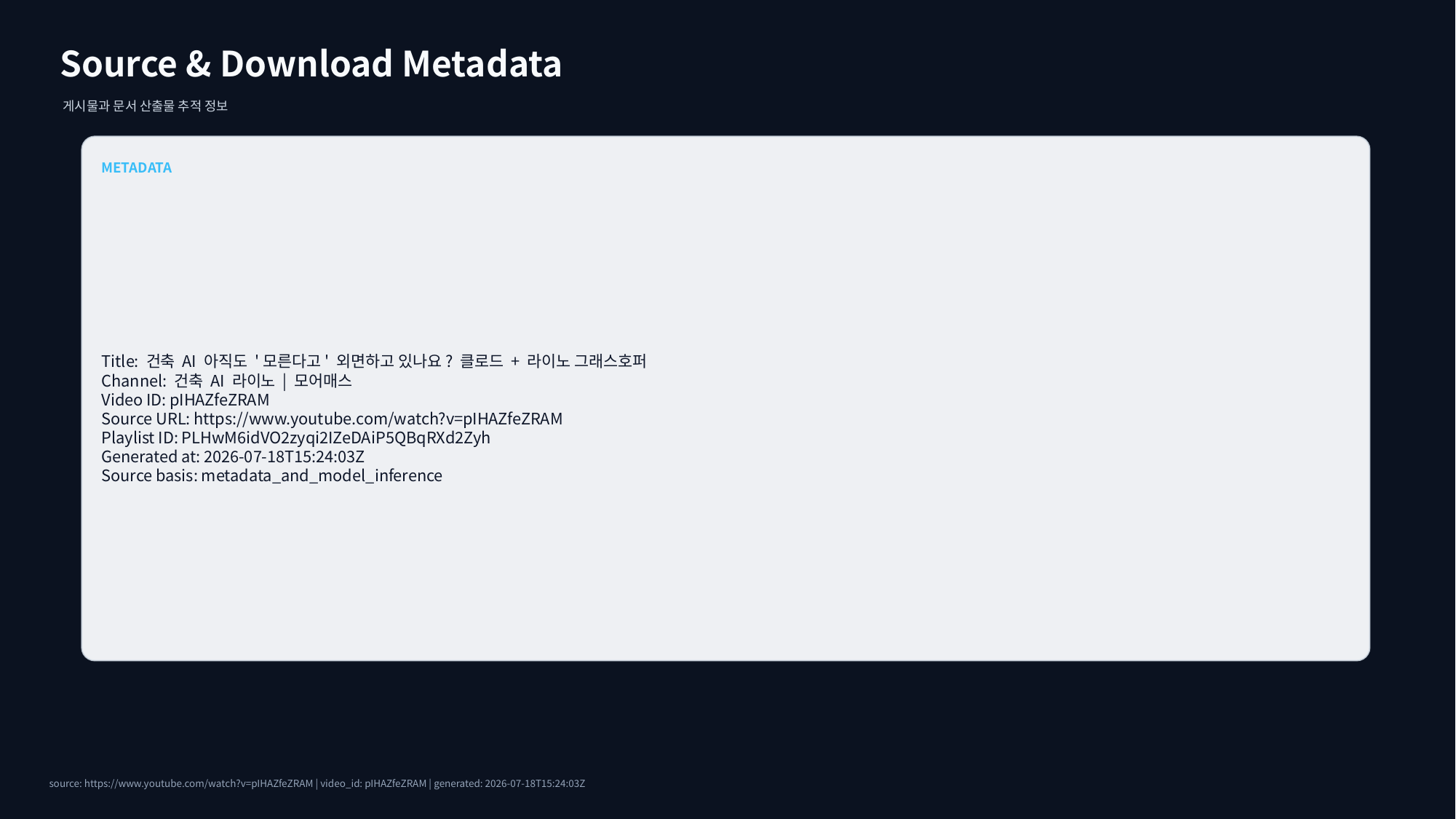

Source & Download Metadata
게시물과 문서 산출물 추적 정보

METADATA
Title: 건축 AI 아직도 '모른다고' 외면하고 있나요? 클로드 + 라이노 그래스호퍼
Channel: 건축 AI 라이노 | 모어매스
Video ID: pIHAZfeZRAM
Source URL: https://www.youtube.com/watch?v=pIHAZfeZRAM
Playlist ID: PLHwM6idVO2zyqi2IZeDAiP5QBqRXd2Zyh
Generated at: 2026-07-18T15:24:03Z
Source basis: metadata_and_model_inference
source: https://www.youtube.com/watch?v=pIHAZfeZRAM | video_id: pIHAZfeZRAM | generated: 2026-07-18T15:24:03Z